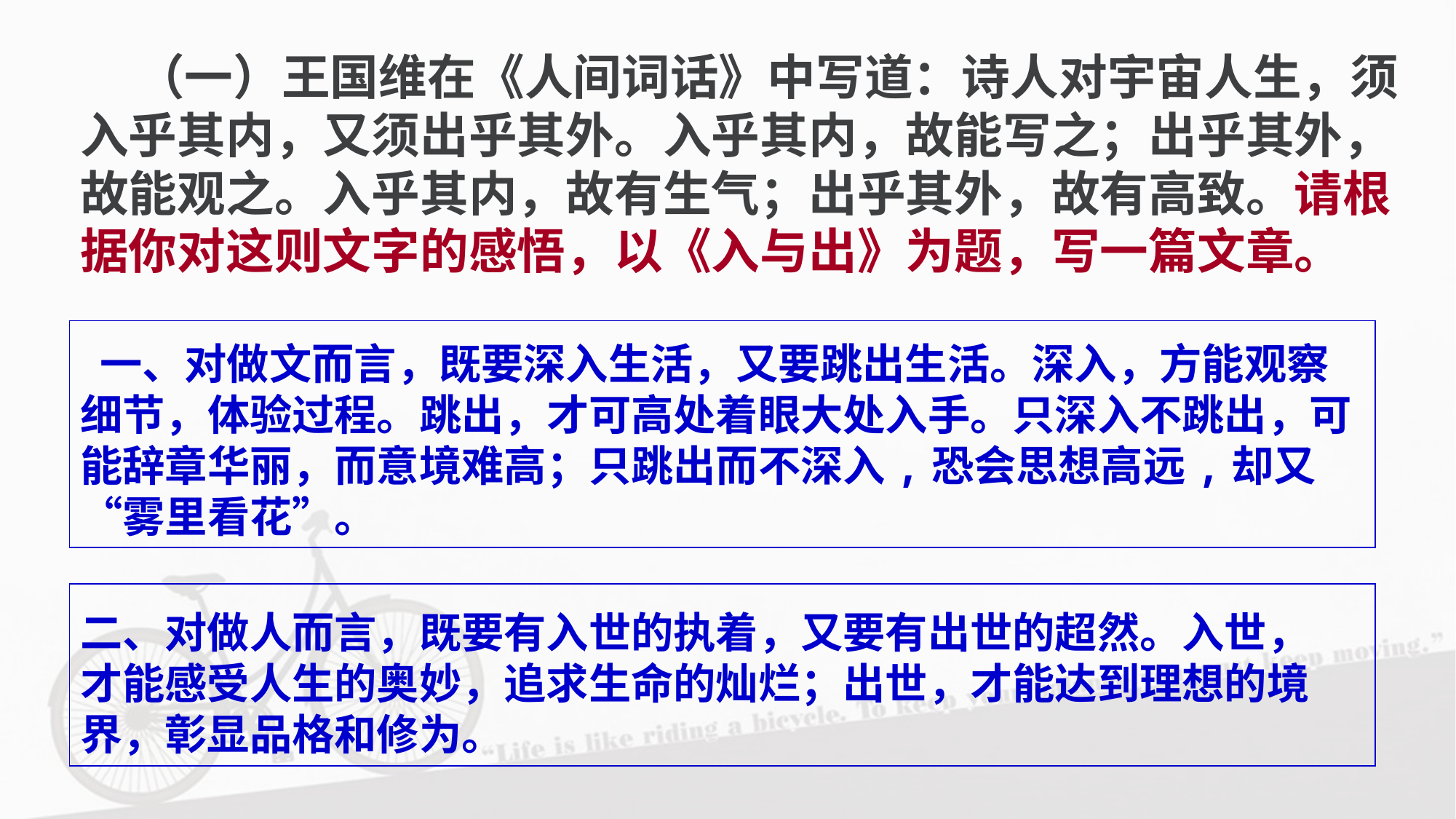

（一）王国维在《人间词话》中写道：诗人对宇宙人生，须入乎其内，又须出乎其外。入乎其内，故能写之；出乎其外，故能观之。入乎其内，故有生气；出乎其外，故有高致。请根据你对这则文字的感悟，以《入与出》为题，写一篇文章。

 一、对做文而言，既要深入生活，又要跳出生活。深入，方能观察细节，体验过程。跳出，才可高处着眼大处入手。只深入不跳出，可能辞章华丽，而意境难高；只跳出而不深入,恐会思想高远,却又“雾里看花”。

二、对做人而言，既要有入世的执着，又要有出世的超然。入世，才能感受人生的奥妙，追求生命的灿烂；出世，才能达到理想的境界，彰显品格和修为。